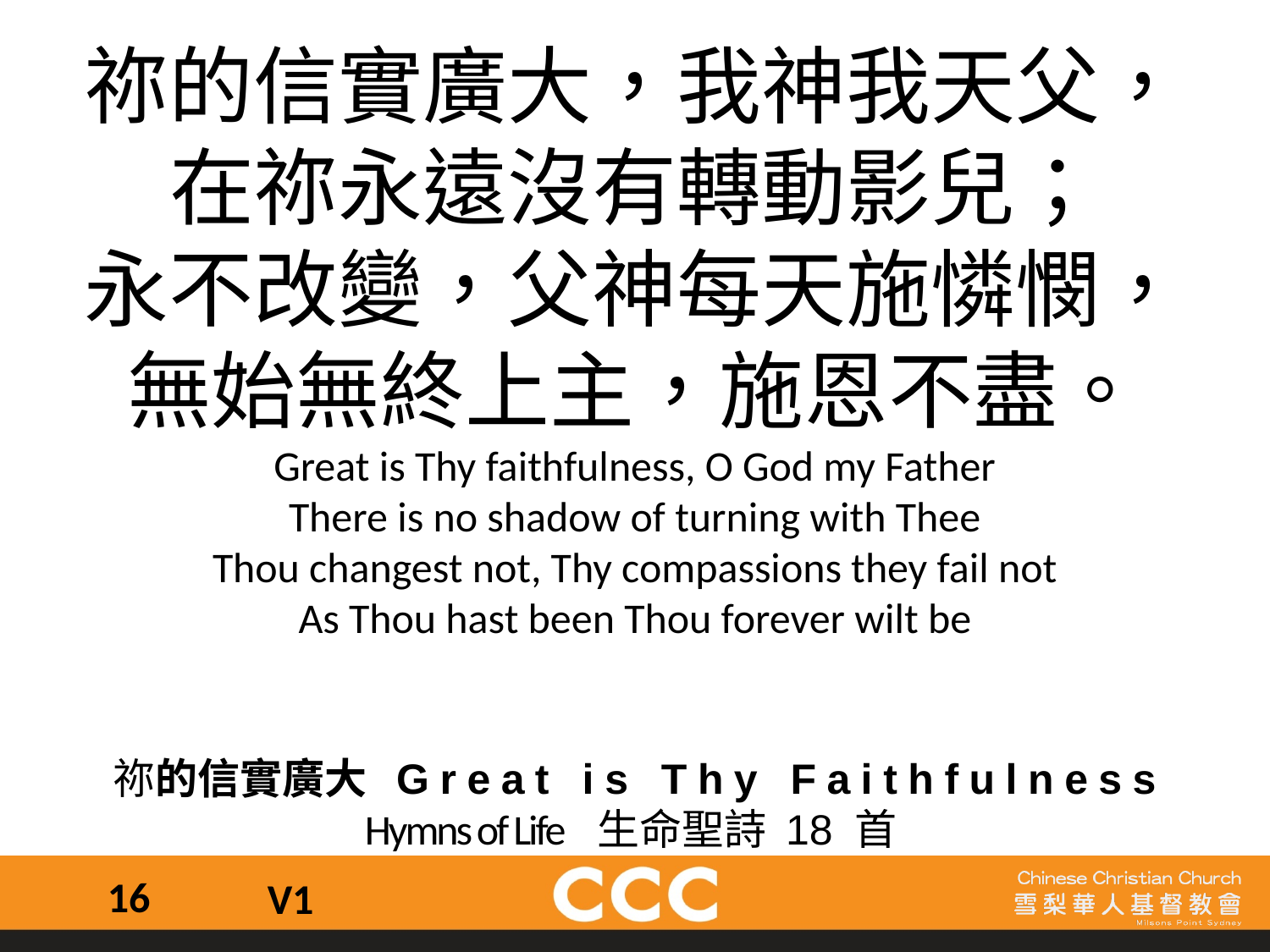

祢的信實廣大，我神我天父，
在祢永遠沒有轉動影兒；
永不改變，父神每天施憐憫，
無始無終上主，施恩不盡。
Great is Thy faithfulness, O God my Father
There is no shadow of turning with Thee
Thou changest not, Thy compassions they fail not
As Thou hast been Thou forever wilt be
祢的信實廣大  Great is Thy Faithfulness
Hymns of Life   生命聖詩 18 首
16
V1